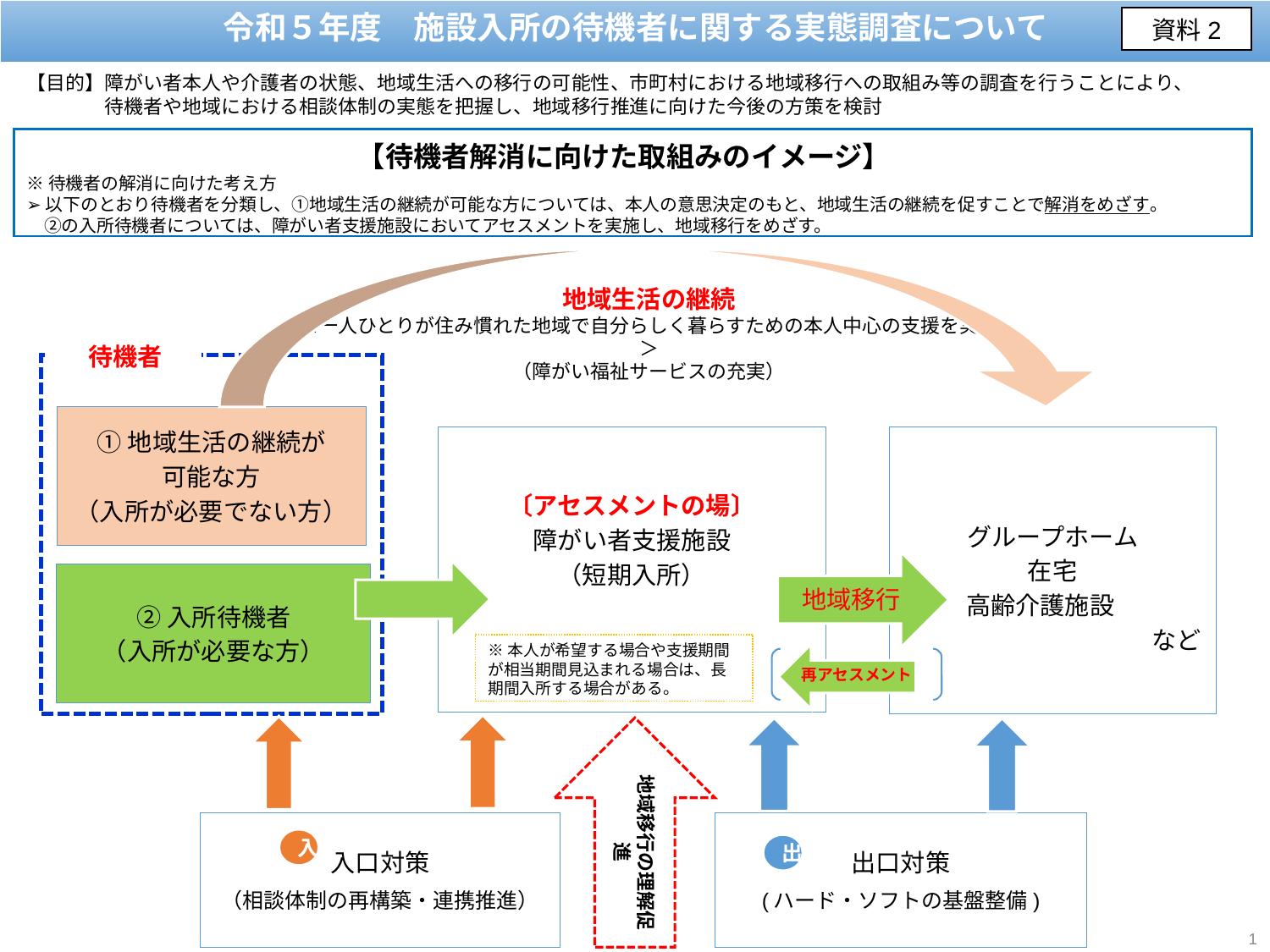

令和５年度　施設入所の待機者に関する実態調査について
資料2
【目的】障がい者本人や介護者の状態、地域生活への移行の可能性、市町村における地域移行への取組み等の調査を行うことにより、
　　　　待機者や地域における相談体制の実態を把握し、地域移行推進に向けた今後の方策を検討
【待機者解消に向けた取組みのイメージ】
※待機者の解消に向けた考え方
➢以下のとおり待機者を分類し、①地域生活の継続が可能な方については、本人の意思決定のもと、地域生活の継続を促すことで解消をめざす。
　➁の入所待機者については、障がい者支援施設においてアセスメントを実施し、地域移行をめざす。

地域生活の継続
＜一人ひとりが住み慣れた地域で自分らしく暮らすための本人中心の支援を実施＞
（障がい福祉サービスの充実）
待機者

①地域生活の継続が
可能な方
（入所が必要でない方）

グループホーム
在宅
高齢介護施設
　　　　　　　　　　など
〔アセスメントの場〕
障がい者支援施設
（短期入所）

②入所待機者
（入所が必要な方）
地域移行

※本人が希望する場合や支援期間が相当期間見込まれる場合は、長期間入所する場合がある。

再アセスメント

地域移行の理解促進

入口対策
（相談体制の再構築・連携推進）
出口対策
(ハード・ソフトの基盤整備)
入
出
1